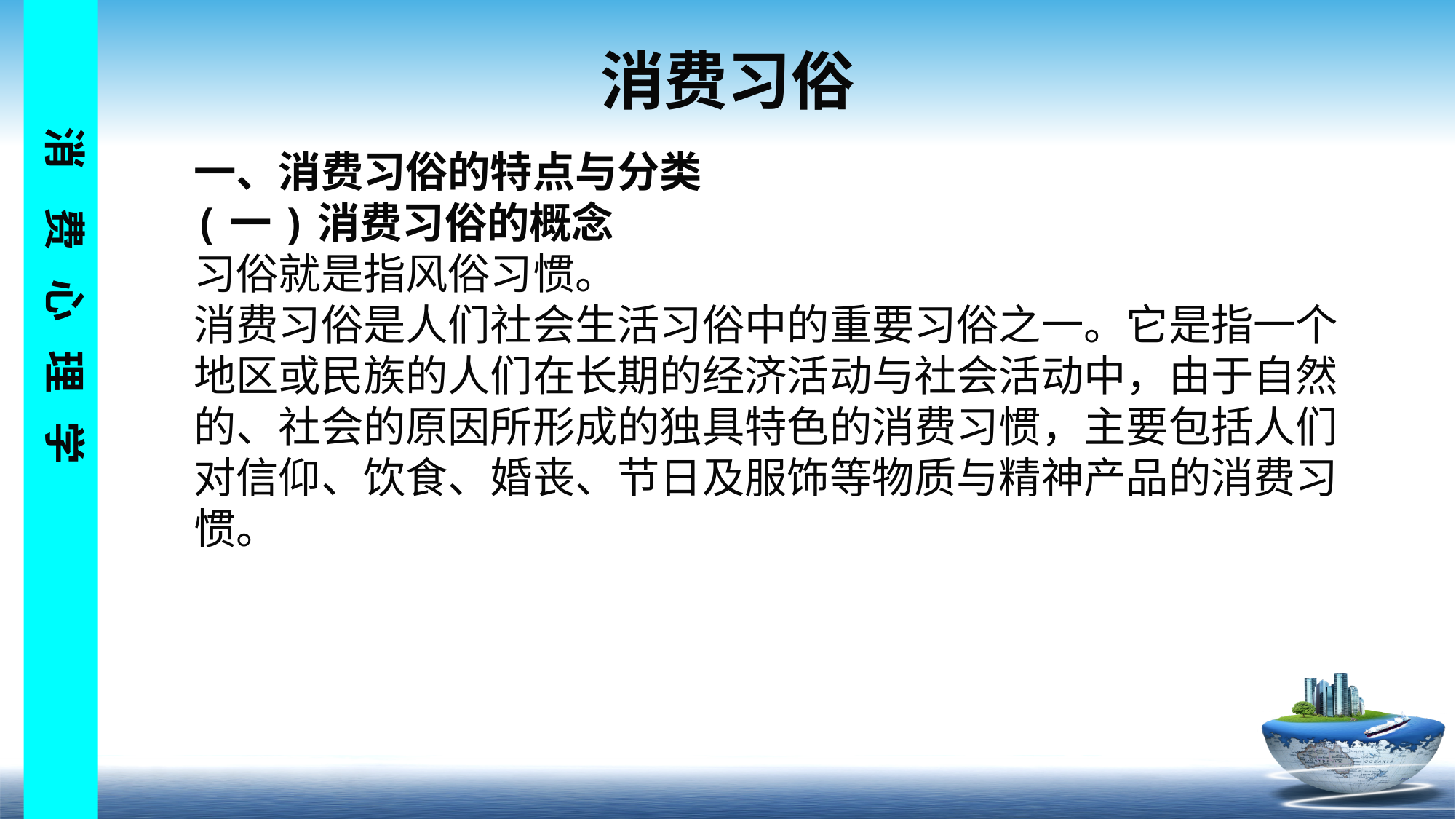

# 消费习俗
一、消费习俗的特点与分类
(一)消费习俗的概念
习俗就是指风俗习惯。
消费习俗是人们社会生活习俗中的重要习俗之一。它是指一个地区或民族的人们在长期的经济活动与社会活动中，由于自然的、社会的原因所形成的独具特色的消费习惯，主要包括人们对信仰、饮食、婚丧、节日及服饰等物质与精神产品的消费习惯。